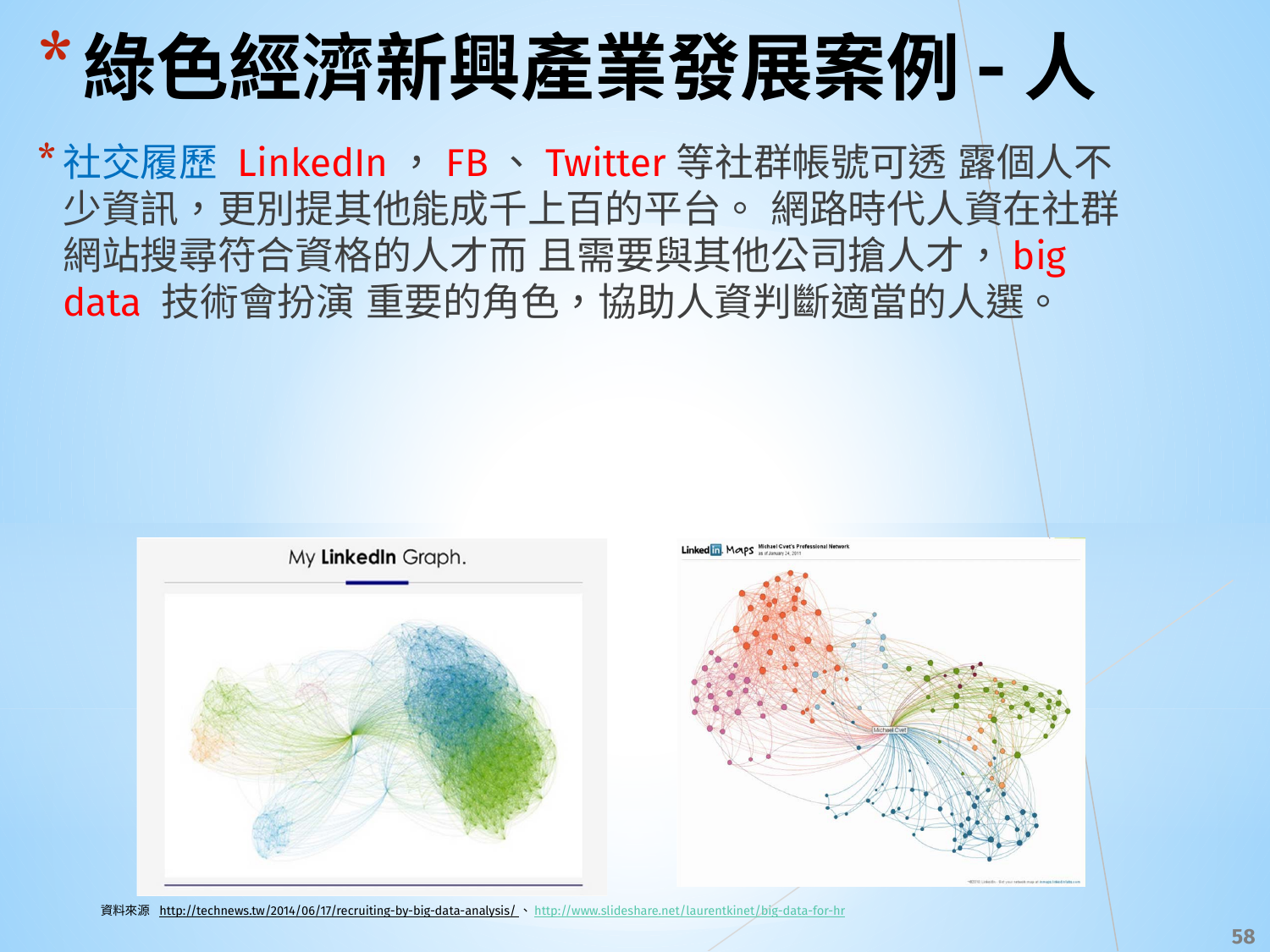

# 綠色經濟新興產業發展案例-人
社交履歷 LinkedIn，FB、Twitter等社群帳號可透 露個人不少資訊，更別提其他能成千上百的平台。 網路時代人資在社群網站搜尋符合資格的人才而 且需要與其他公司搶人才，big data 技術會扮演 重要的角色，協助人資判斷適當的人選。

資料來源  http://technews.tw/2014/06/17/recruiting-by-big-data-analysis/ 、http://www.slideshare.net/laurentkinet/big-data-for-hr
58